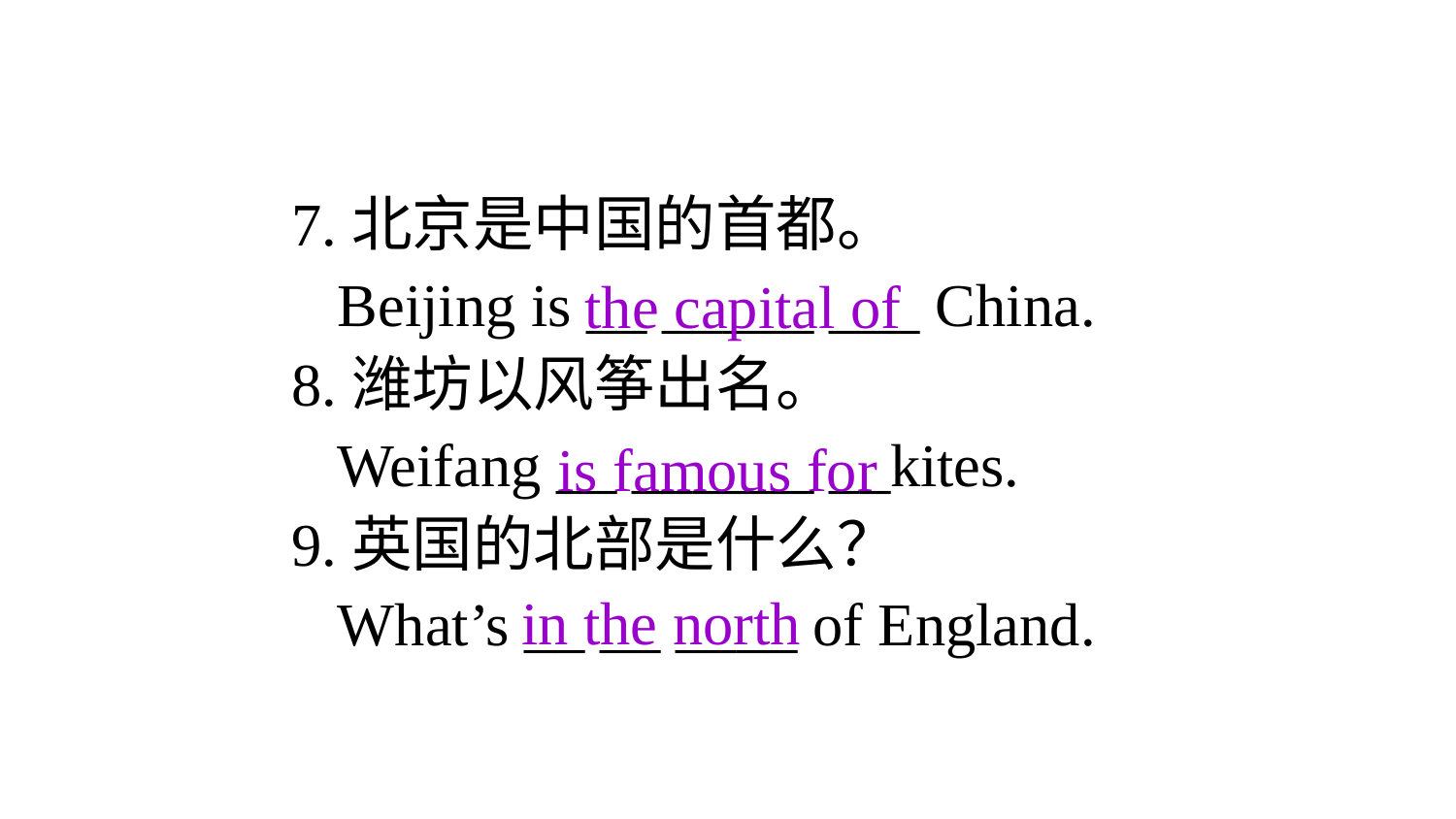

7.北京是中国的首都。
   Beijing is __ _____ ___ China.
8.潍坊以风筝出名。
   Weifang __ ______ __kites.
9.英国的北部是什么？
   What’s __ __ ____ of England.
the capital of
is famous for
in the north